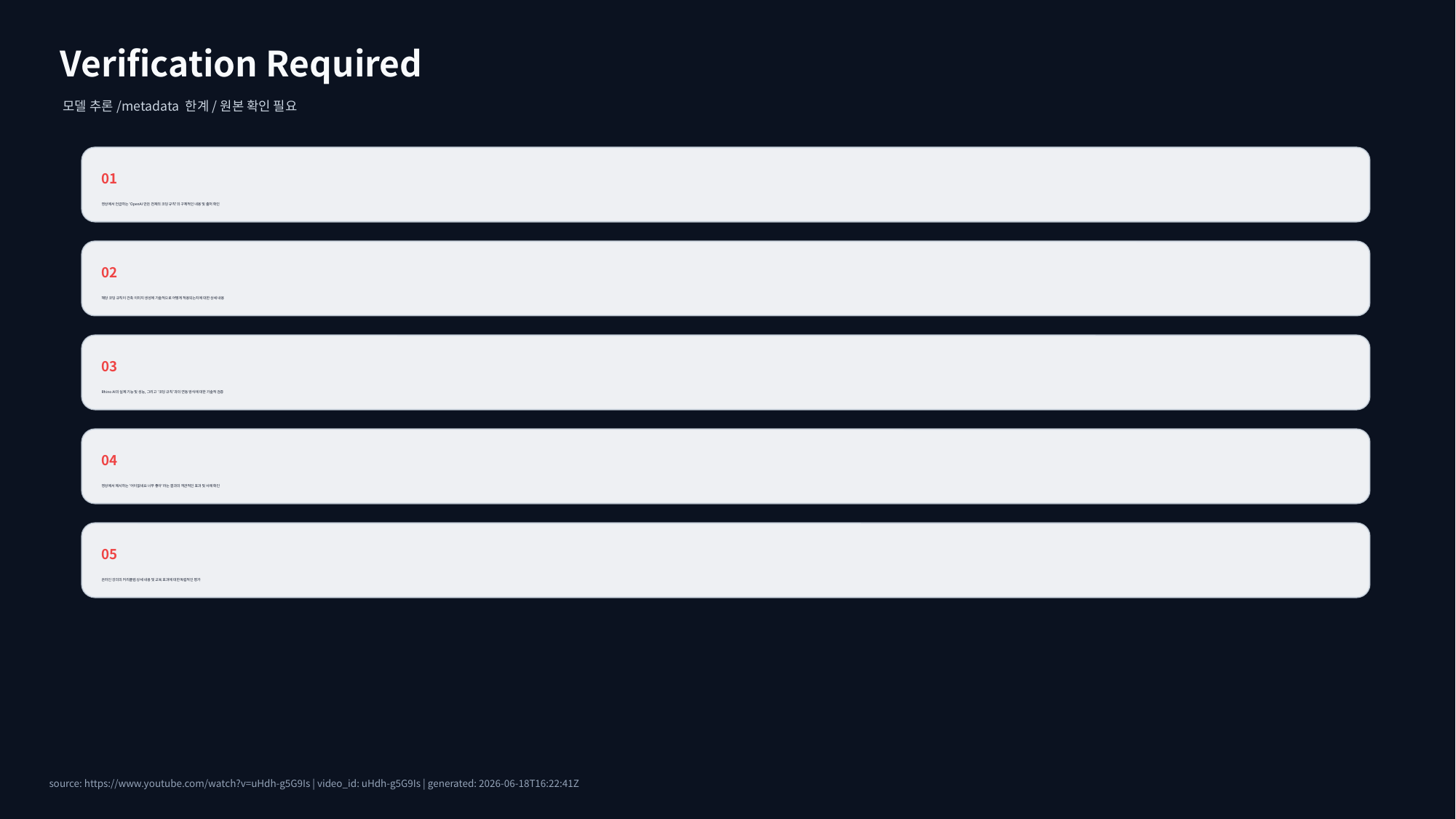

Verification Required
모델 추론/metadata 한계/원본 확인 필요

01
영상에서 언급하는 'OpenAI 만든 천재의 코딩 규칙'의 구체적인 내용 및 출처 확인

02
해당 코딩 규칙이 건축 이미지 생성에 기술적으로 어떻게 적용되는지에 대한 상세 내용

03
Rhino AI의 실제 기능 및 성능, 그리고 '코딩 규칙'과의 연동 방식에 대한 기술적 검증

04
영상에서 제시하는 '어이없네요 너무 좋아'라는 결과의 객관적인 효과 및 사례 확인

05
온라인 강의의 커리큘럼 상세 내용 및 교육 효과에 대한 독립적인 평가
source: https://www.youtube.com/watch?v=uHdh-g5G9Is | video_id: uHdh-g5G9Is | generated: 2026-06-18T16:22:41Z